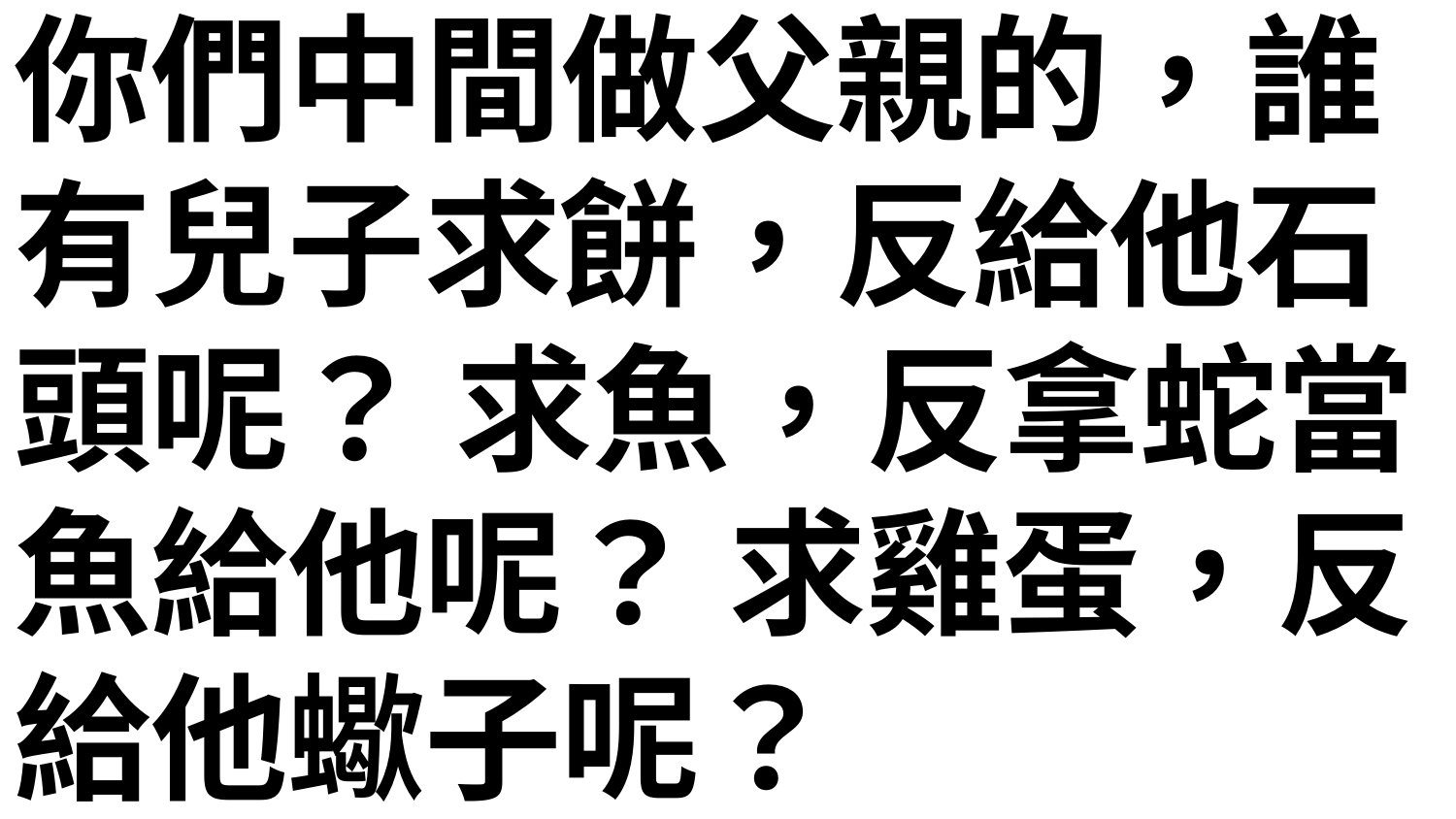

你們中間做父親的，誰有兒子求餅，反給他石頭呢？ 求魚，反拿蛇當魚給他呢？ 求雞蛋，反給他蠍子呢？